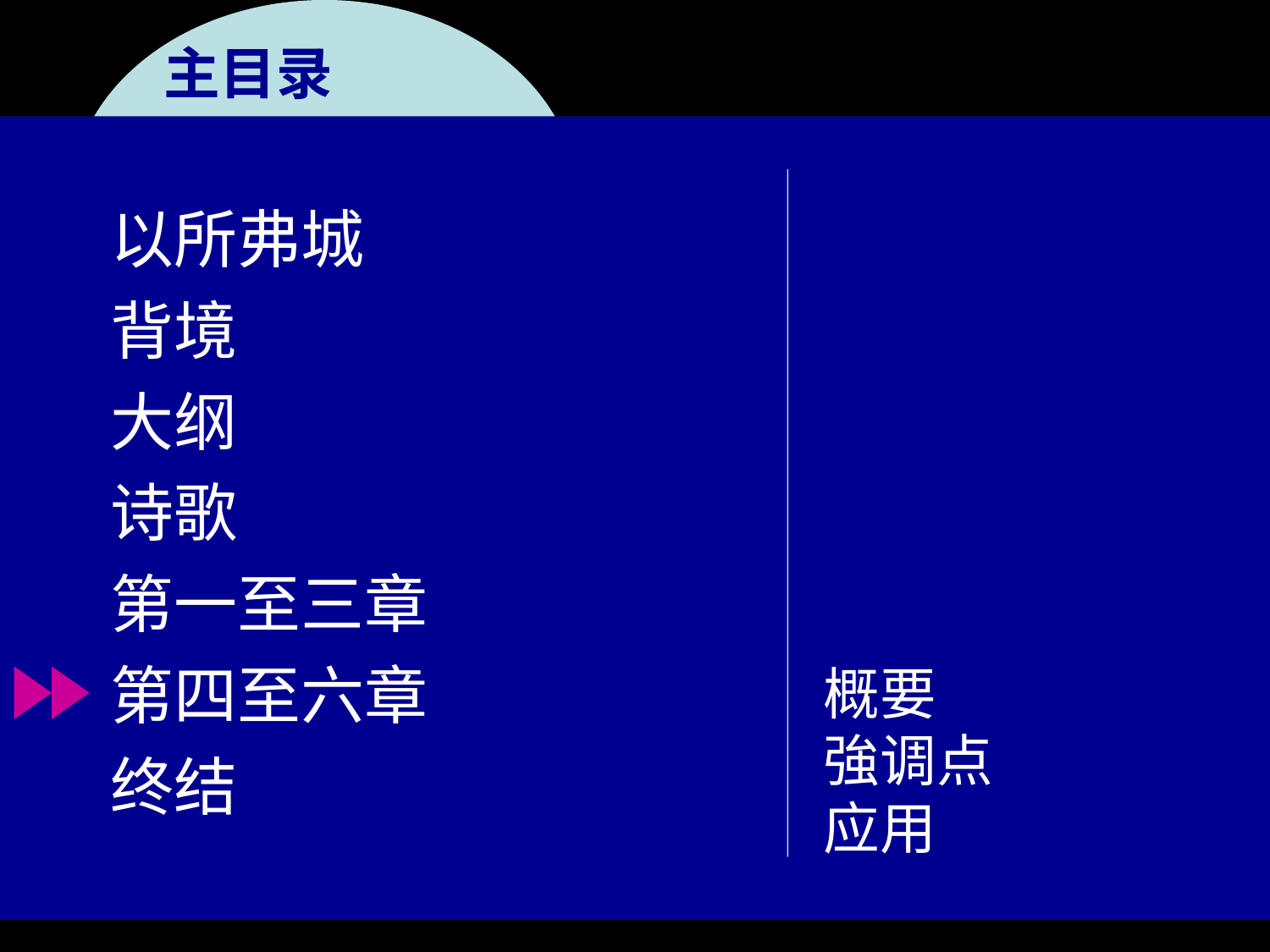

主目录
# Chapters 4–6

以所弗城
背境
大纲
诗歌
第一至三章
第四至六章
终结
概要
強调点
应用